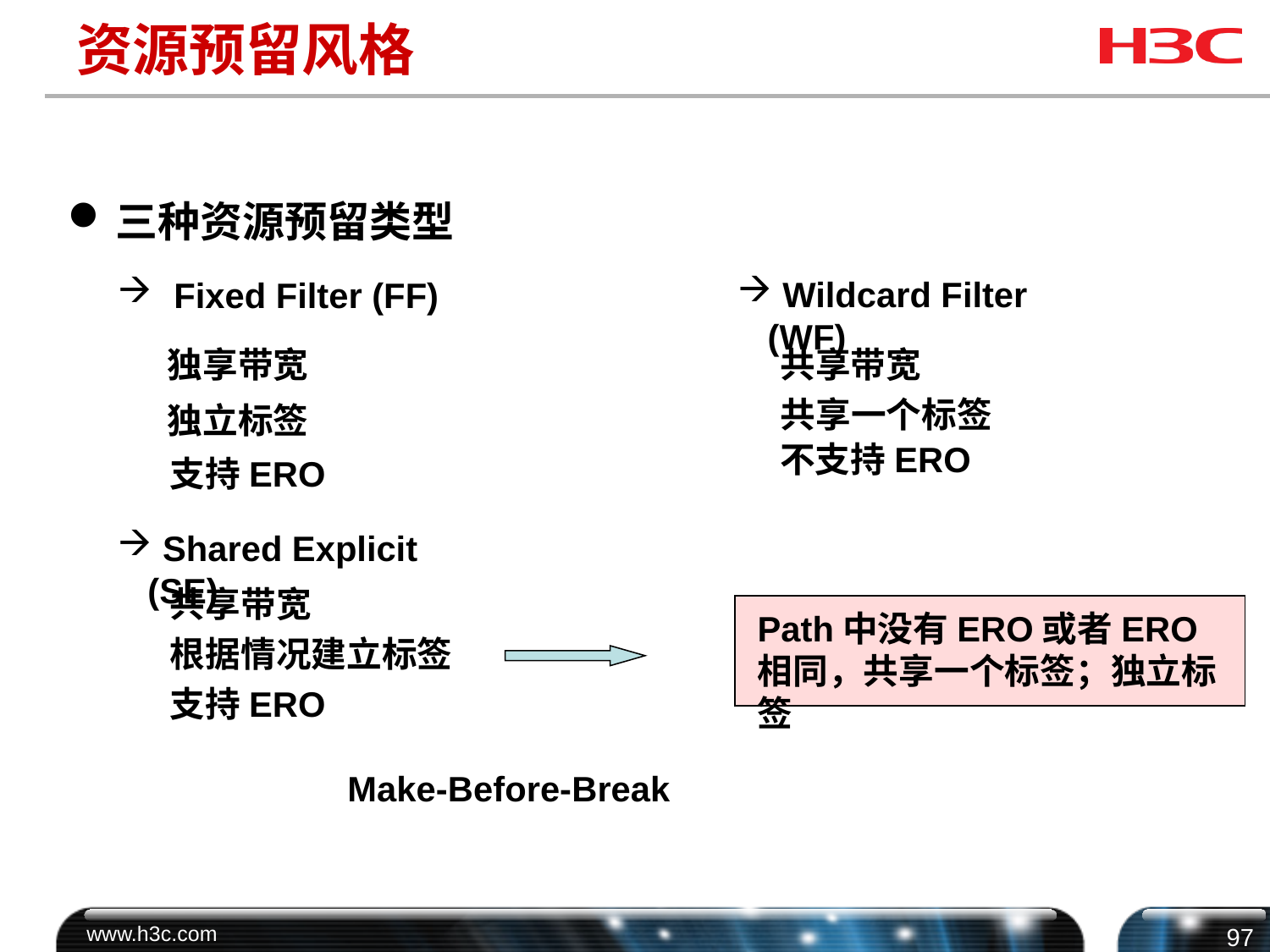

# 资源预留风格
三种资源预留类型

 Wildcard Filter (WF)
 Fixed Filter (FF)
独享带宽
   共享带宽
   共享一个标签
独立标签
   不支持ERO
   支持ERO
 Shared Explicit (SE)
   共享带宽

Path中没有ERO或者ERO相同，共享一个标签；独立标签
   根据情况建立标签

   支持ERO
Make-Before-Break